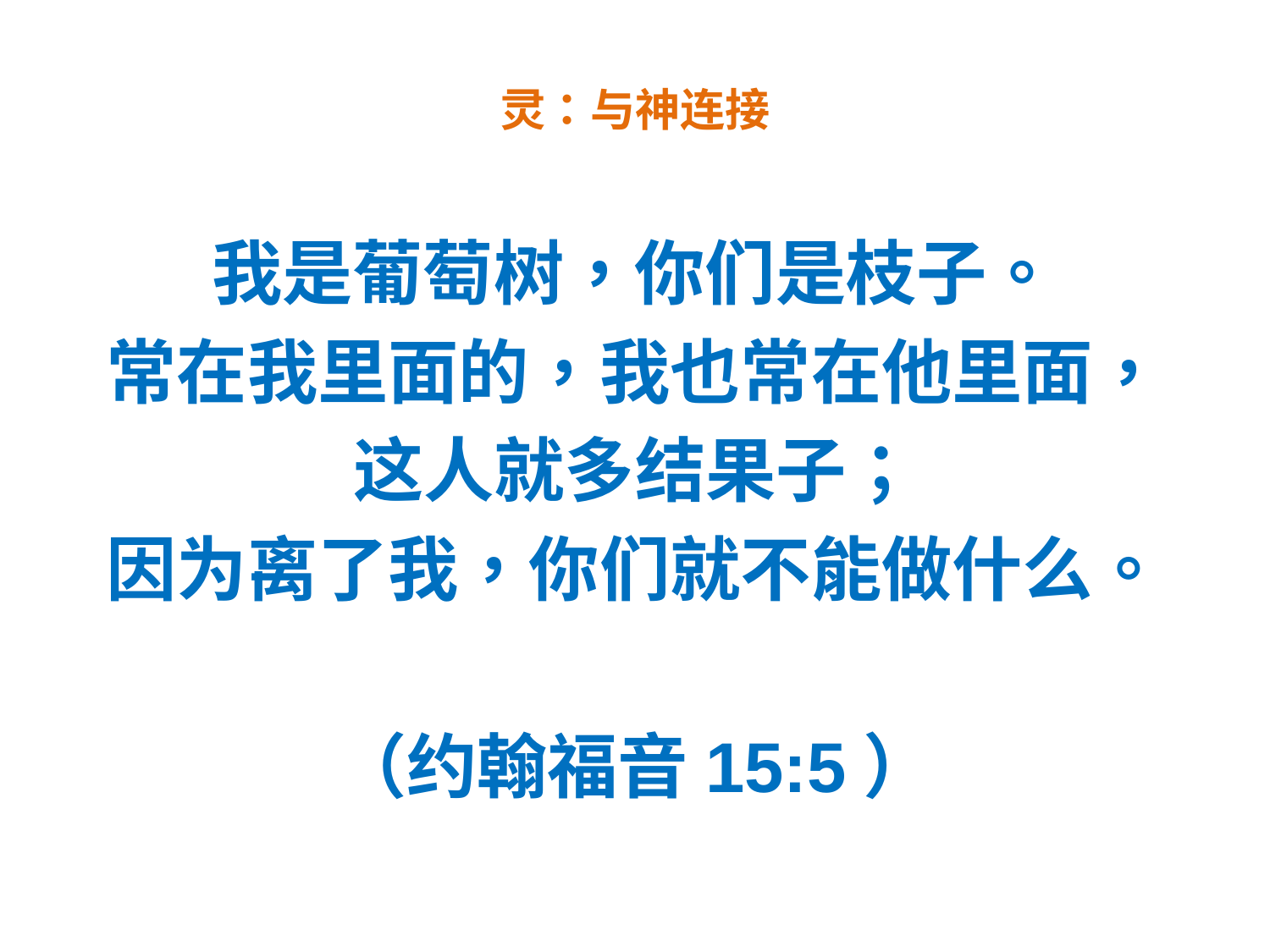

# 灵：与神连接
我是葡萄树，你们是枝子。
常在我里面的，我也常在他里面，
这人就多结果子；
因为离了我，你们就不能做什么。

（约翰福音15:5）